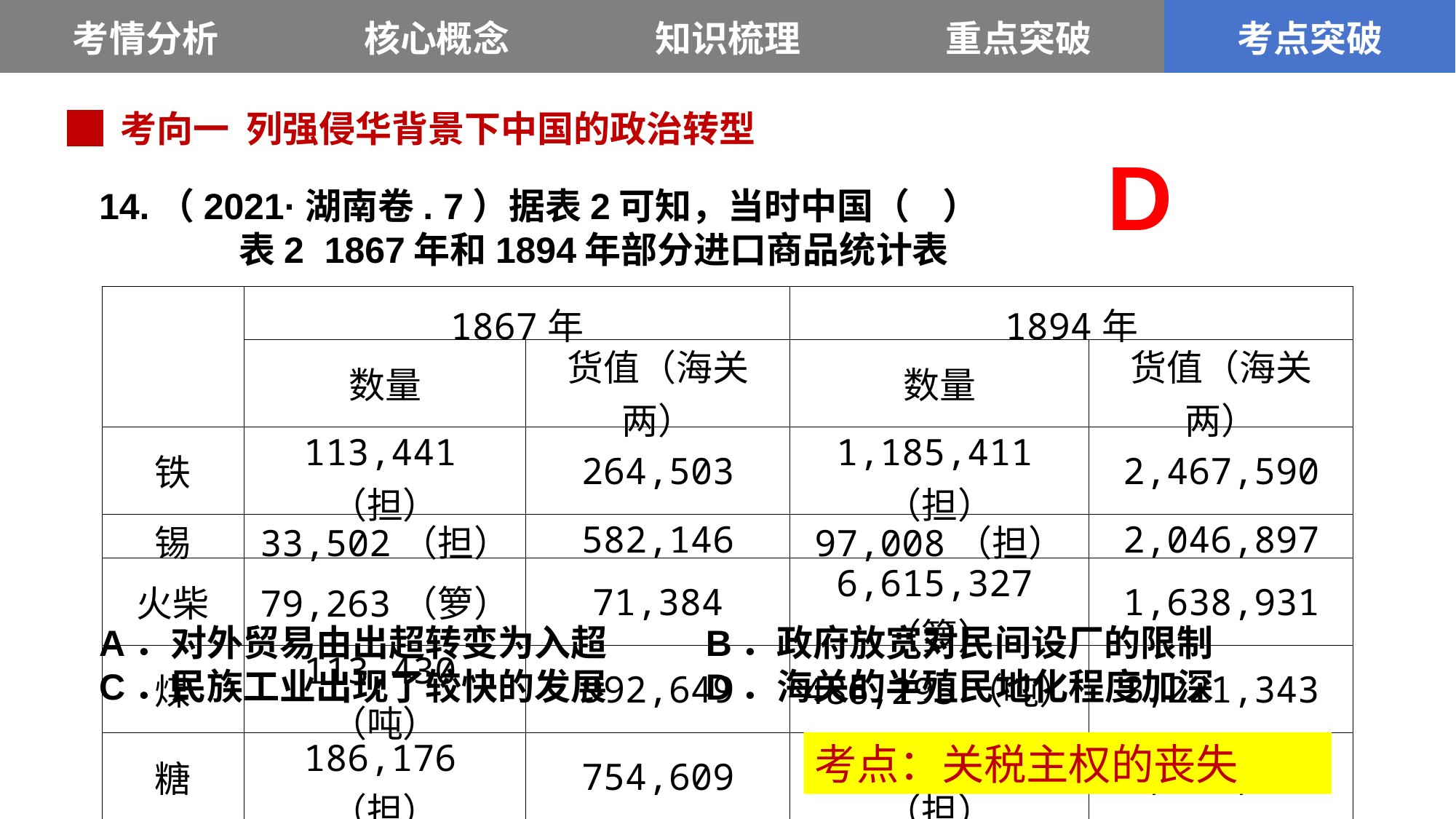

| 考情分析 | 核心概念 | 知识梳理 | 重点突破 | 考点突破 |
| --- | --- | --- | --- | --- |
█ 考向一  列强侵华背景下中国的政治转型
D
14.（2021·湖南卷. 7）据表2可知，当时中国（    ）
                表2  1867年和1894年部分进口商品统计表

A．对外贸易由出超转变为入超           B．政府放宽对民间设厂的限制
C．民族工业出现了较快的发展           D．海关的半殖民地化程度加深
|  | 1867年 |  | 1894年 |  |
| --- | --- | --- | --- | --- |
|  | 数量 | 货值（海关两） | 数量 | 货值（海关两） |
| 铁 | 113,441（担） | 264,503 | 1,185,411（担） | 2,467,590 |
| 锡 | 33,502（担） | 582,146 | 97,008（担） | 2,046,897 |
| 火柴 | 79,263（箩） | 71,384 | 6,615,327（箩） | 1,638,931 |
| 煤 | 113,430（吨） | 992,649 | 486,295（吨） | 3,221,343 |
| 糖 | 186,176（担） | 754,609 | 1,823,890（担） | 9,507,153 |
考点：关税主权的丧失